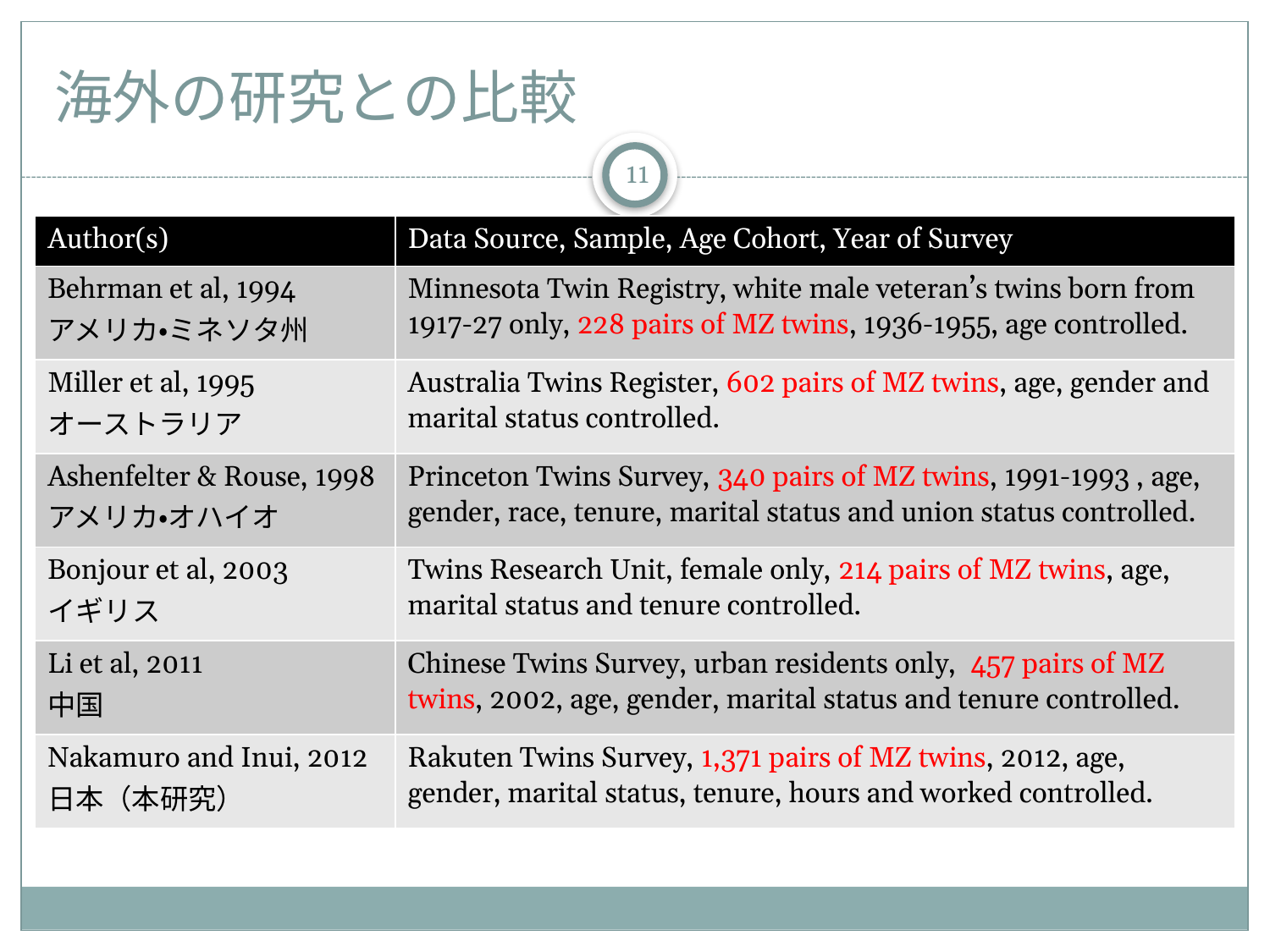

# 海外の研究との比較
11
| Author(s) | Data Source, Sample, Age Cohort, Year of Survey |
| --- | --- |
| Behrman et al, 1994 アメリカ・ミネソタ州 | Minnesota Twin Registry, white male veteran’s twins born from 1917-27 only, 228 pairs of MZ twins, 1936-1955, age controlled. |
| Miller et al, 1995 オーストラリア | Australia Twins Register, 602 pairs of MZ twins, age, gender and marital status controlled. |
| Ashenfelter & Rouse, 1998 アメリカ・オハイオ | Princeton Twins Survey, 340 pairs of MZ twins, 1991-1993 , age, gender, race, tenure, marital status and union status controlled. |
| Bonjour et al, 2003 イギリス | Twins Research Unit, female only, 214 pairs of MZ twins, age, marital status and tenure controlled. |
| Li et al, 2011 中国 | Chinese Twins Survey, urban residents only, 457 pairs of MZ twins, 2002, age, gender, marital status and tenure controlled. |
| Nakamuro and Inui, 2012 日本（本研究） | Rakuten Twins Survey, 1,371 pairs of MZ twins, 2012, age, gender, marital status, tenure, hours and worked controlled. |